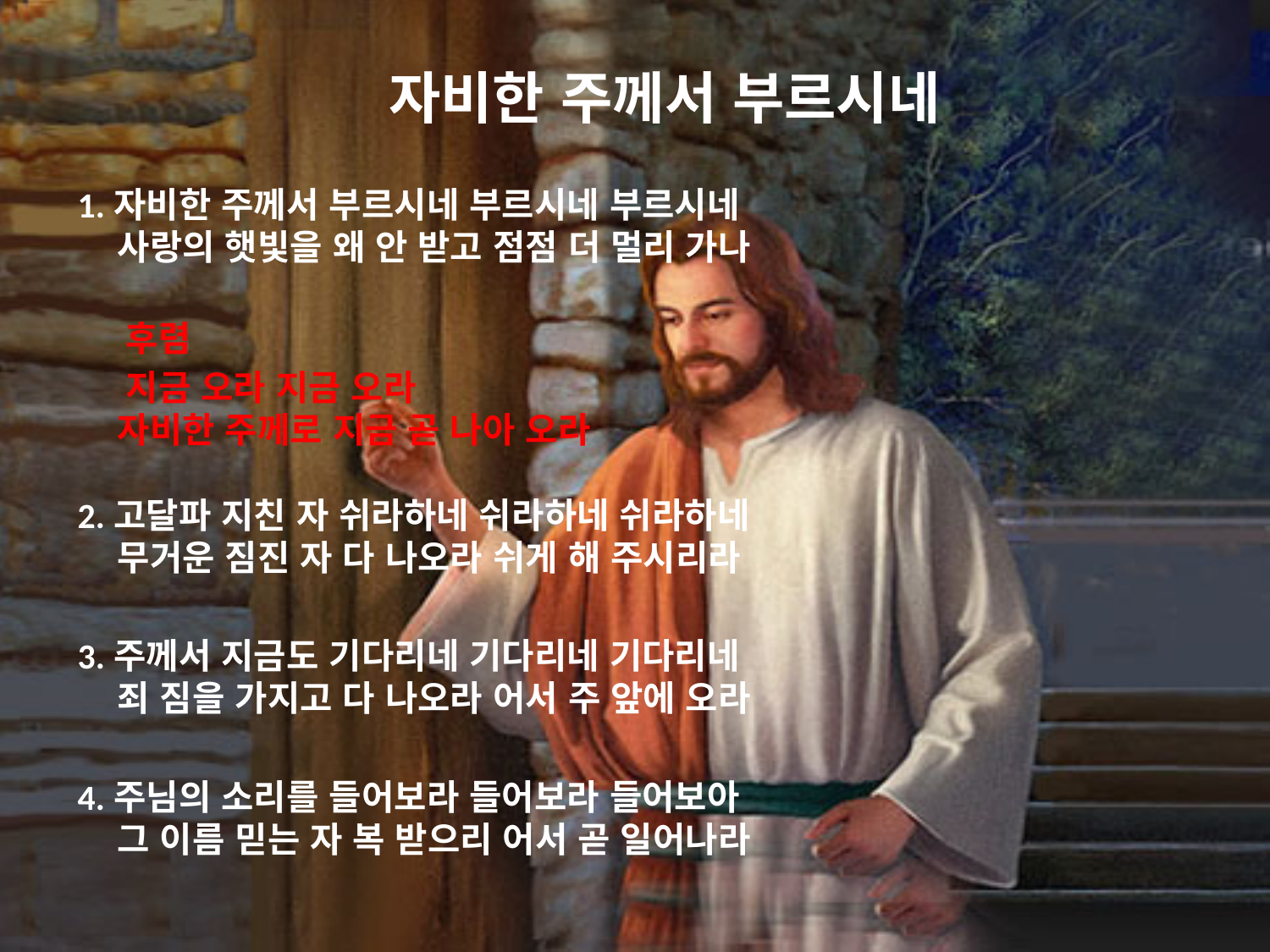

# 자비한 주께서 부르시네
1.자비한 주께서 부르시네 부르시네 부르시네
    사랑의 햇빛을 왜 안 받고 점점 더 멀리 가나
    후렴
    지금 오라 지금 오라
    자비한 주께로 지금 곧 나아 오라
2.고달파 지친 자 쉬라하네 쉬라하네 쉬라하네
    무거운 짐진 자 다 나오라 쉬게 해 주시리라

3.주께서 지금도 기다리네 기다리네 기다리네
    죄 짐을 가지고 다 나오라 어서 주 앞에 오라

4.주님의 소리를 들어보라 들어보라 들어보아
    그 이름 믿는 자 복 받으리 어서 곧 일어나라